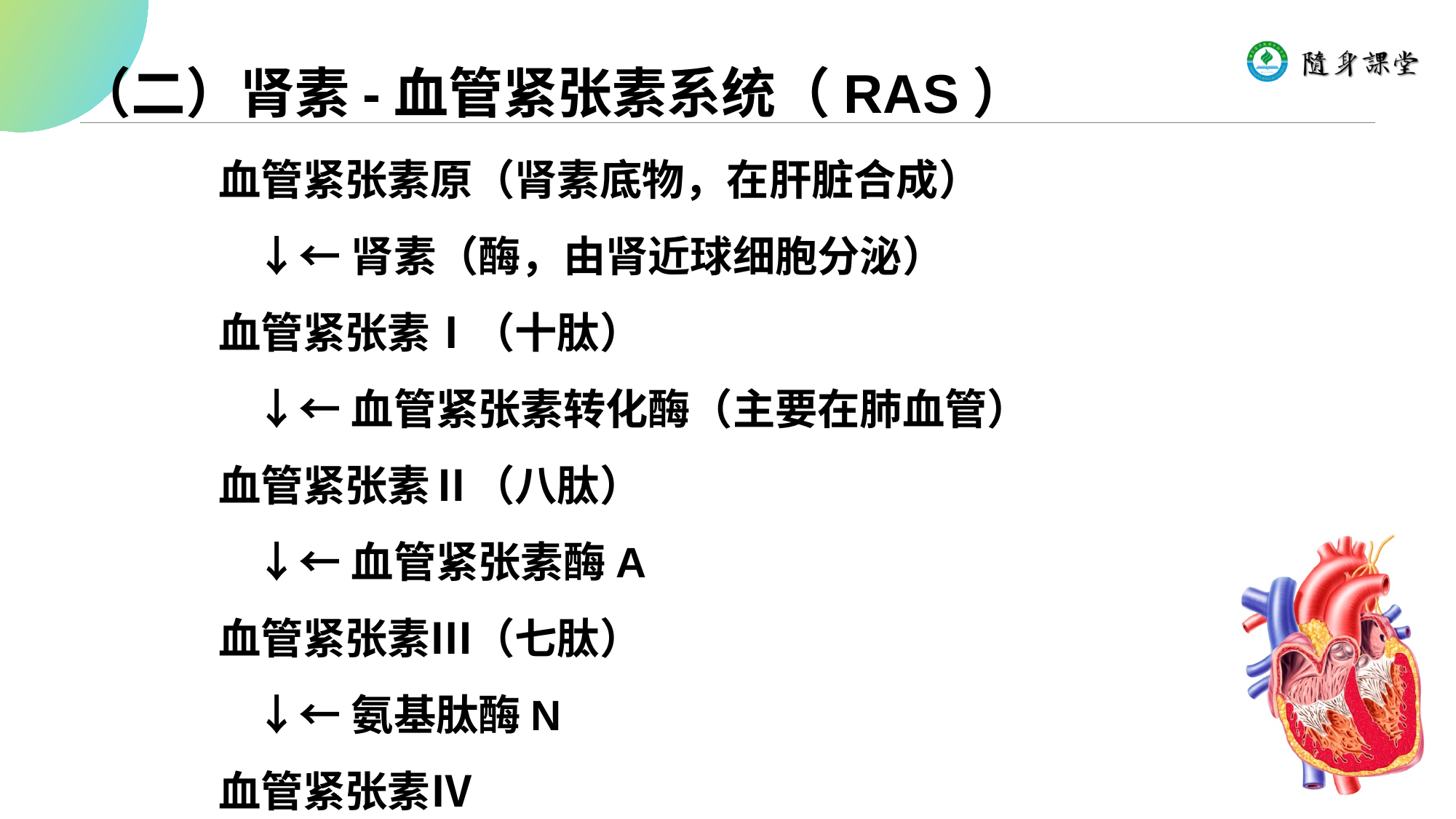

# （二）肾素-血管紧张素系统（RAS）
        血管紧张素原（肾素底物，在肝脏合成）
             ↓←肾素（酶，由肾近球细胞分泌）
        血管紧张素Ⅰ（十肽）
             ↓←血管紧张素转化酶（主要在肺血管）
        血管紧张素Ⅱ（八肽）
             ↓←血管紧张素酶A
        血管紧张素Ⅲ（七肽）
             ↓←氨基肽酶N
        血管紧张素Ⅳ